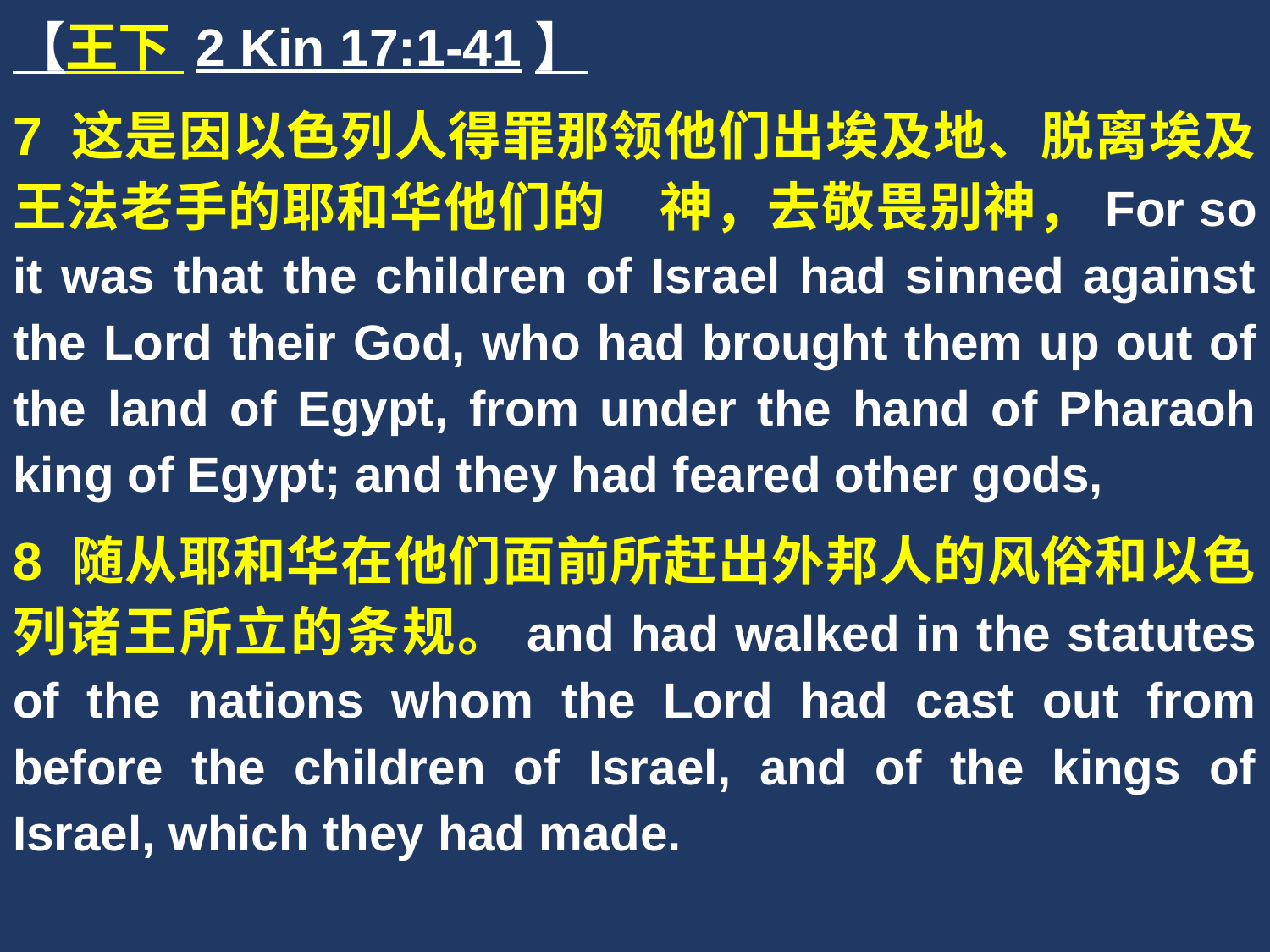

【王下 2 Kin 17:1-41】
7 这是因以色列人得罪那领他们出埃及地、脱离埃及王法老手的耶和华他们的　神，去敬畏别神，For so it was that the children of Israel had sinned against the Lord their God, who had brought them up out of the land of Egypt, from under the hand of Pharaoh king of Egypt; and they had feared other gods,
8 随从耶和华在他们面前所赶出外邦人的风俗和以色列诸王所立的条规。and had walked in the statutes of the nations whom the Lord had cast out from before the children of Israel, and of the kings of Israel, which they had made.